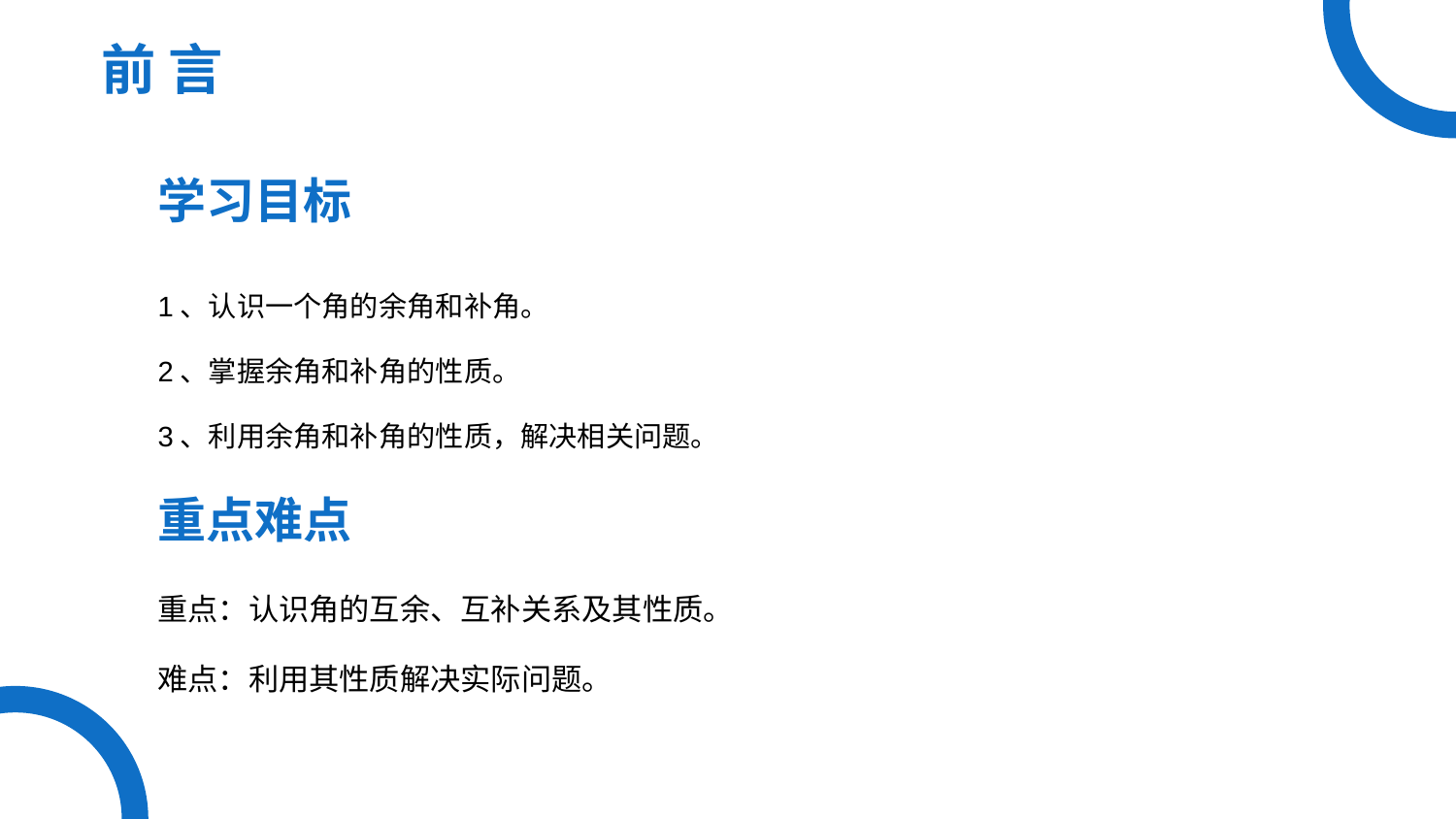

前 言
学习目标
1、认识一个角的余角和补角。
2、掌握余角和补角的性质。
3、利用余角和补角的性质，解决相关问题。
重点难点
重点：认识角的互余、互补关系及其性质。
难点：利用其性质解决实际问题。